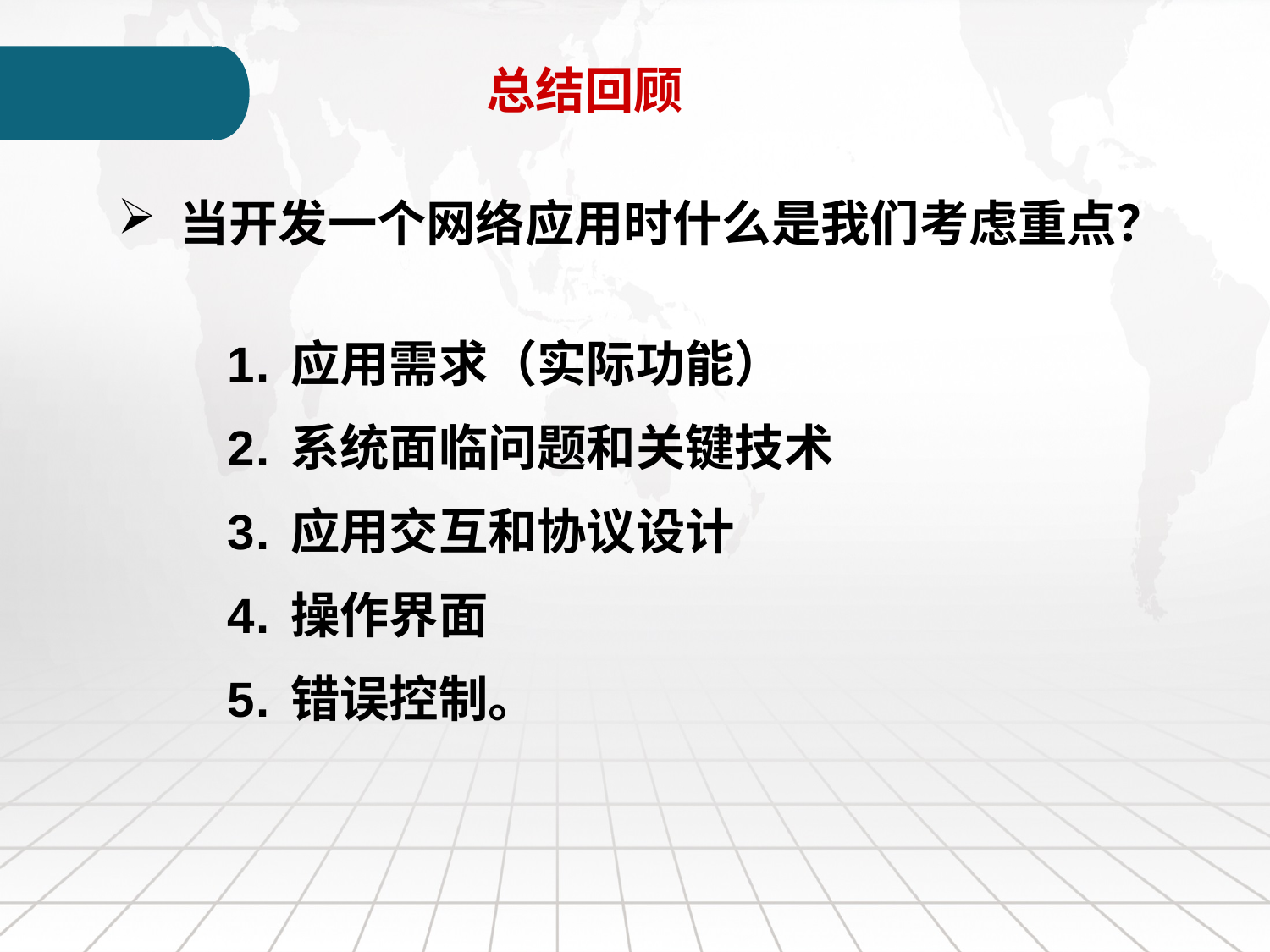

总结回顾
 当开发一个网络应用时什么是我们考虑重点？
应用需求（实际功能）
系统面临问题和关键技术
应用交互和协议设计
操作界面
错误控制。